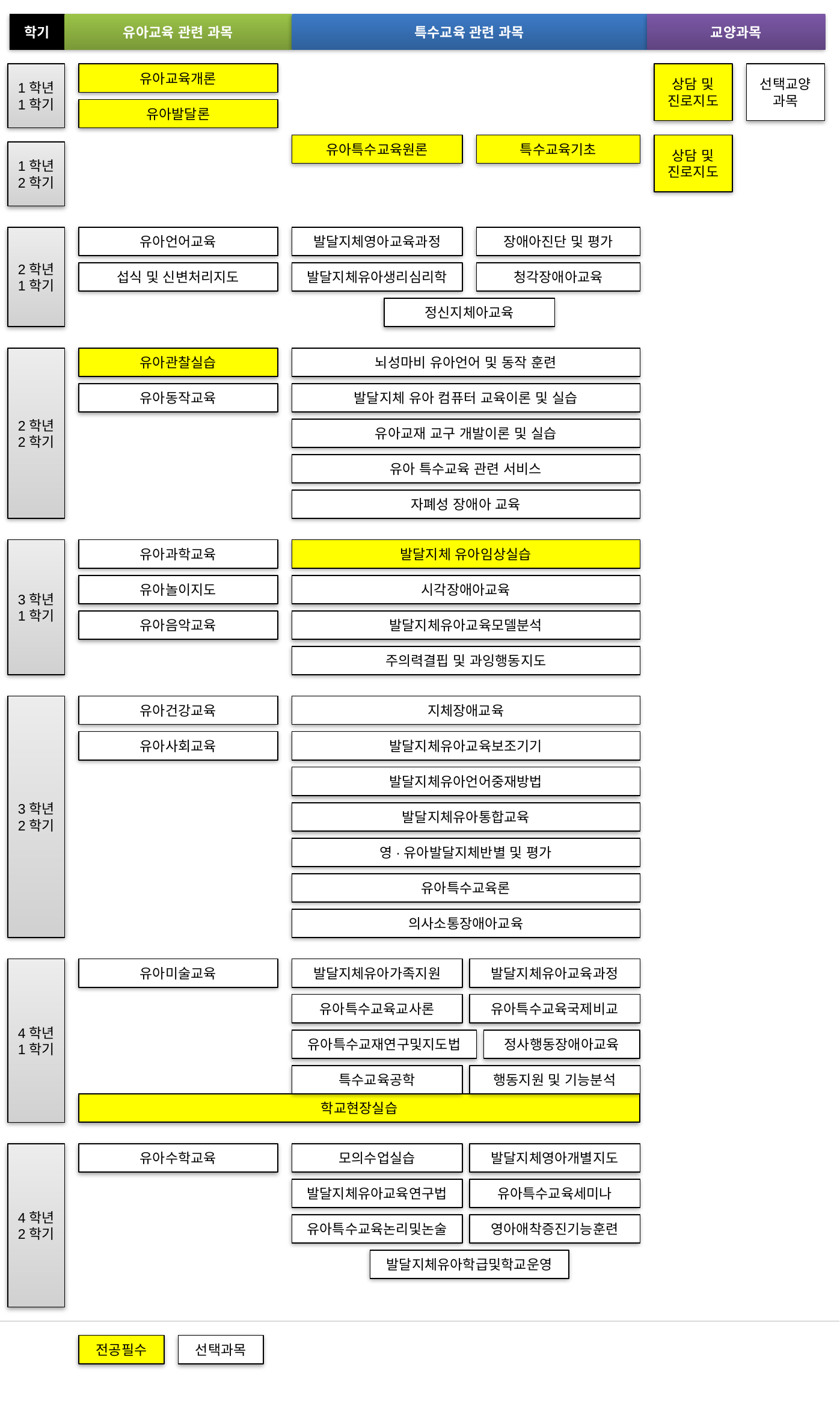

학기
유아교육 관련 과목
특수교육 관련 과목
교양과목
1학년
1학기
유아교육개론
상담 및 진로지도
선택교양 과목
유아발달론
유아특수교육원론
특수교육기초
상담 및 진로지도
1학년
2학기
2학년
1학기
유아언어교육
발달지체영아교육과정
장애아진단 및 평가
섭식 및 신변처리지도
발달지체유아생리심리학
청각장애아교육
정신지체아교육
2학년
2학기
유아관찰실습
뇌성마비 유아언어 및 동작 훈련
유아동작교육
발달지체 유아 컴퓨터 교육이론 및 실습
유아교재 교구 개발이론 및 실습
유아 특수교육 관련 서비스
자폐성 장애아 교육
3학년
1학기
유아과학교육
발달지체 유아임상실습
유아놀이지도
시각장애아교육
유아음악교육
발달지체유아교육모델분석
주의력결핍 및 과잉행동지도
3학년
2학기
유아건강교육
지체장애교육
유아사회교육
발달지체유아교육보조기기
발달지체유아언어중재방법
발달지체유아통합교육
영·유아발달지체반별 및 평가
유아특수교육론
의사소통장애아교육
4학년
1학기
유아미술교육
발달지체유아가족지원
발달지체유아교육과정
유아특수교육교사론
유아특수교육국제비교
유아특수교재연구및지도법
정사행동장애아교육
특수교육공학
행동지원 및 기능분석
학교현장실습
4학년
2학기
유아수학교육
모의수업실습
발달지체영아개별지도
발달지체유아교육연구법
유아특수교육세미나
유아특수교육논리및논술
영아애착증진기능훈련
발달지체유아학급및학교운영
전공필수
선택과목